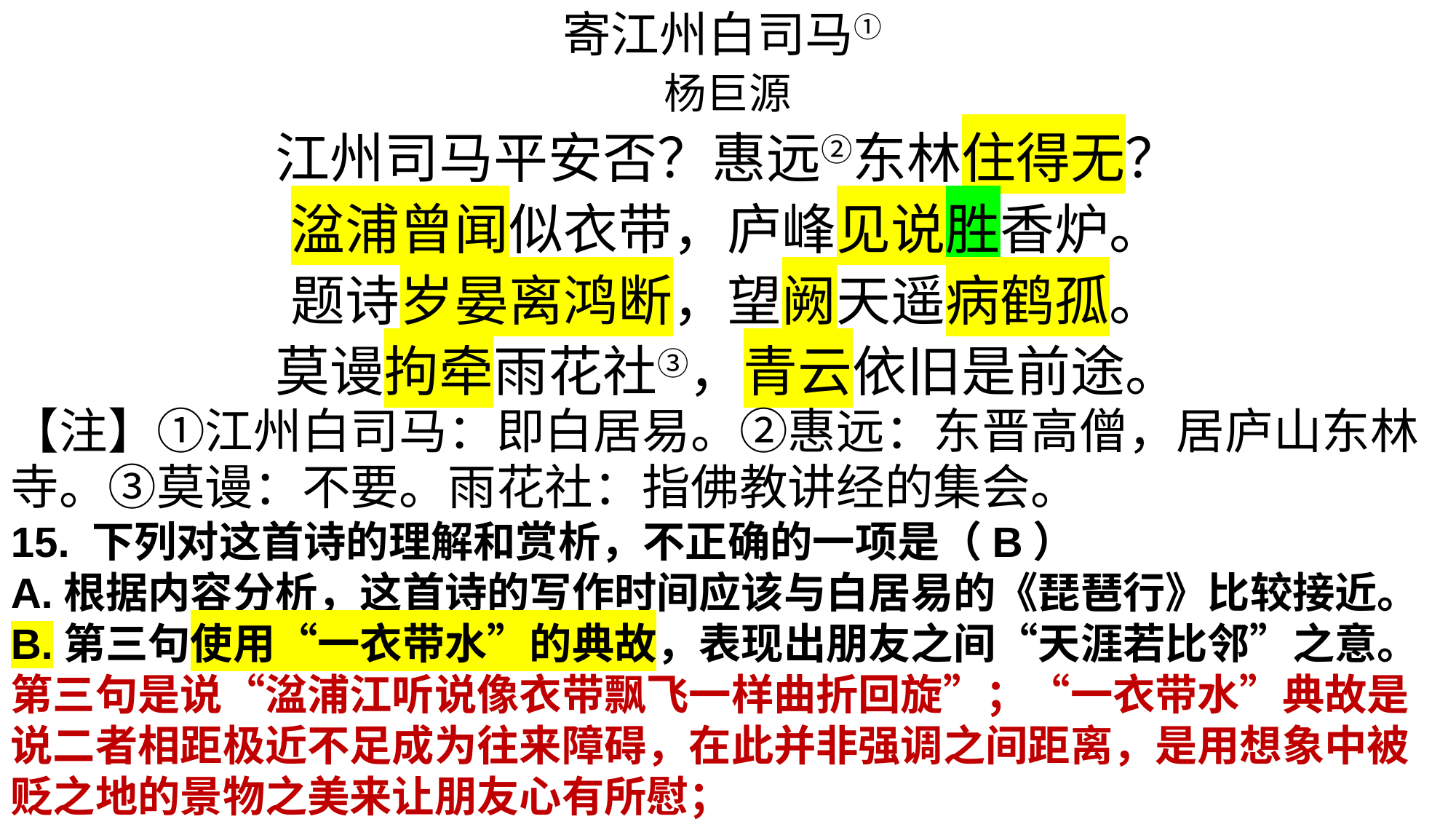

寄江州白司马①
杨巨源
江州司马平安否？惠远②东林住得无？
湓浦曾闻似衣带，庐峰见说胜香炉。
题诗岁晏离鸿断，望阙天遥病鹤孤。
莫谩拘牵雨花社③，青云依旧是前途。
【注】①江州白司马：即白居易。②惠远：东晋高僧，居庐山东林寺。③莫谩：不要。雨花社：指佛教讲经的集会。
15. 下列对这首诗的理解和赏析，不正确的一项是（B）
A.根据内容分析，这首诗的写作时间应该与白居易的《琵琶行》比较接近。
B.第三句使用“一衣带水”的典故，表现出朋友之间“天涯若比邻”之意。
第三句是说“湓浦江听说像衣带飘飞一样曲折回旋”；“一衣带水”典故是说二者相距极近不足成为往来障碍，在此并非强调之间距离，是用想象中被贬之地的景物之美来让朋友心有所慰；